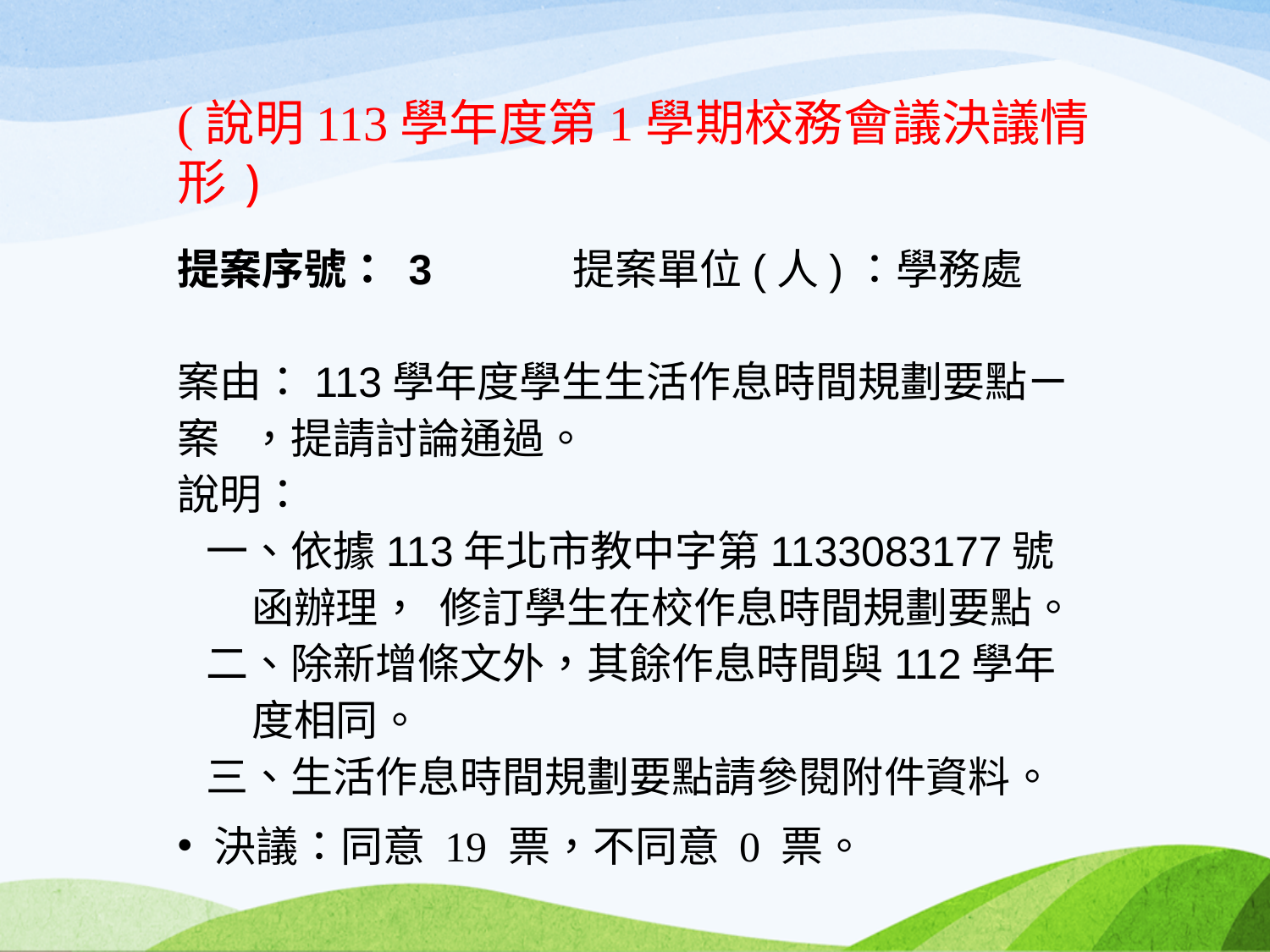

(說明113學年度第1學期校務會議決議情形)

提案序號： 3           提案單位(人)：學務處

案由：113學年度學生生活作息時間規劃要點ㄧ案   ，提請討論通過。
說明：
  一、依據113年北市教中字第1133083177號函辦理，  修訂學生在校作息時間規劃要點。
  二、除新增條文外，其餘作息時間與112學年度相同。
  三、生活作息時間規劃要點請參閱附件資料。
決議：同意 19 票，不同意 0 票。